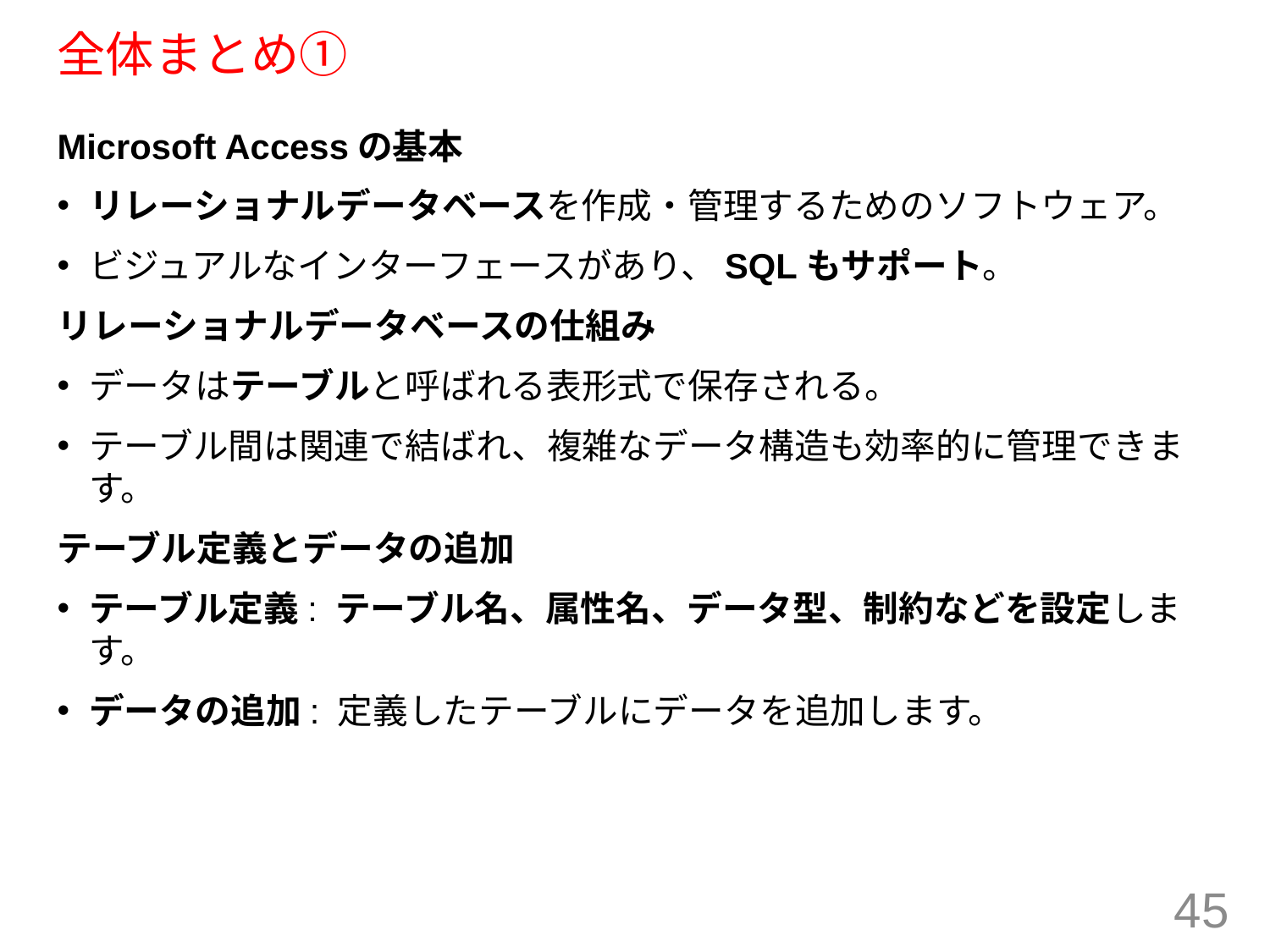

# 全体まとめ①
Microsoft Accessの基本
リレーショナルデータベースを作成・管理するためのソフトウェア。
ビジュアルなインターフェースがあり、SQLもサポート。
リレーショナルデータベースの仕組み
データはテーブルと呼ばれる表形式で保存される。
テーブル間は関連で結ばれ、複雑なデータ構造も効率的に管理できます。
テーブル定義とデータの追加
テーブル定義: テーブル名、属性名、データ型、制約などを設定します。
データの追加: 定義したテーブルにデータを追加します。
45